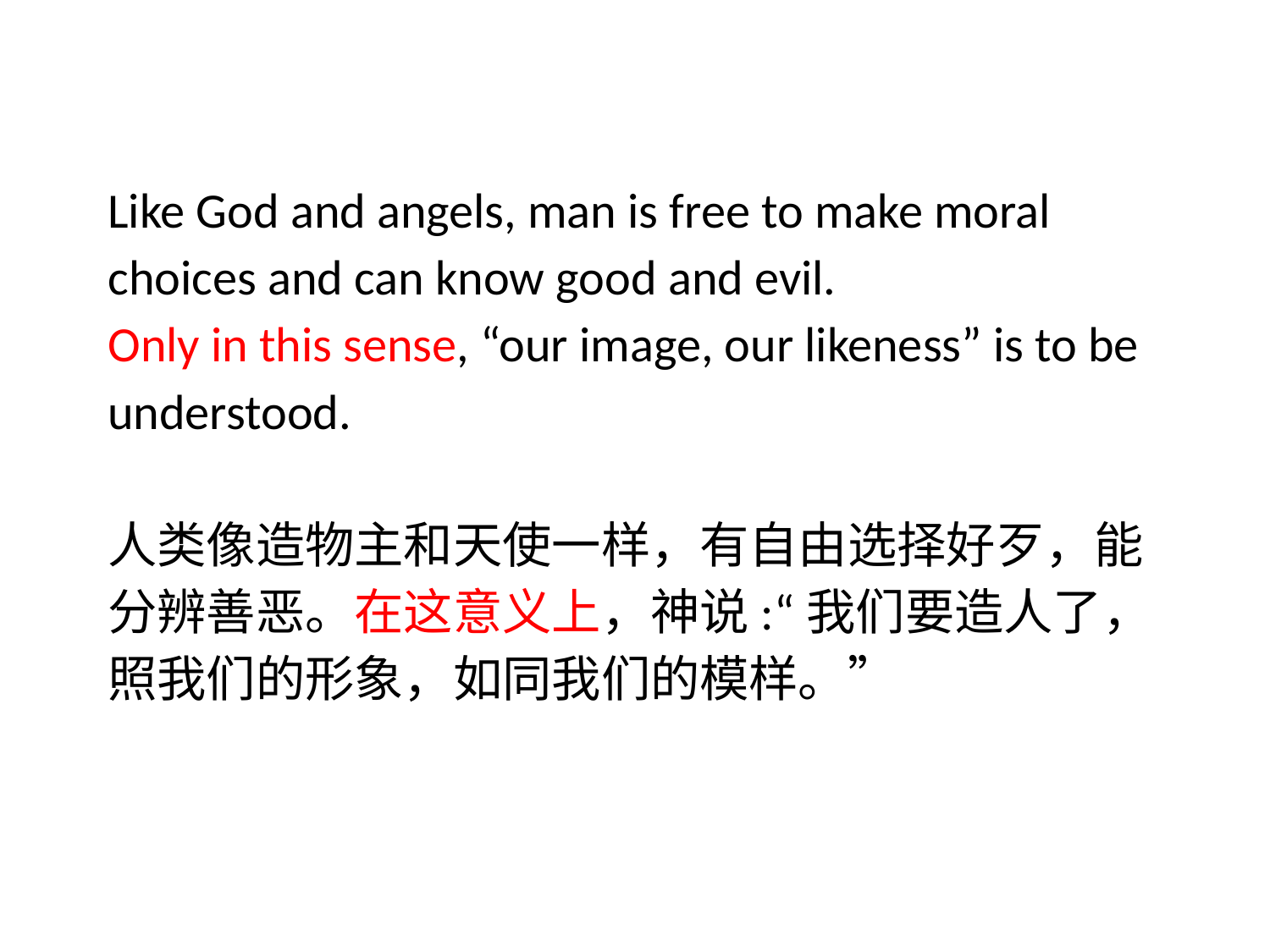

# Like God and angels, man is free to make moral choices and can know good and evil. Only in this sense, “our image, our likeness” is to be understood. 人类像造物主和天使一样，有自由选择好歹，能分辨善恶。在这意义上，神说:“我们要造人了，照我们的形象，如同我们的模样。”